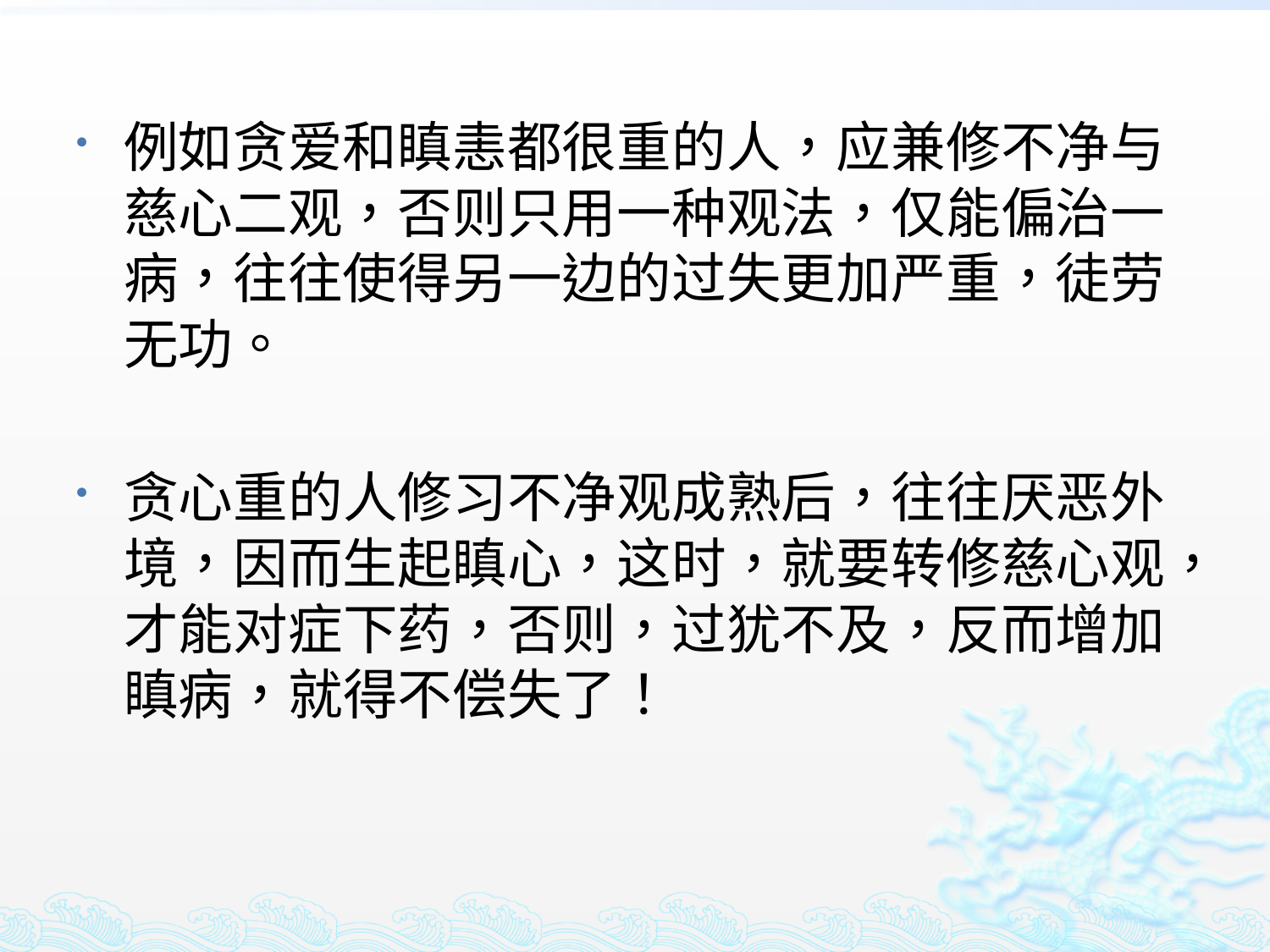

例如贪爱和瞋恚都很重的人，应兼修不净与慈心二观，否则只用一种观法，仅能偏治一病，往往使得另一边的过失更加严重，徒劳无功。

贪心重的人修习不净观成熟后，往往厌恶外境，因而生起瞋心，这时，就要转修慈心观，才能对症下药，否则，过犹不及，反而增加瞋病，就得不偿失了！